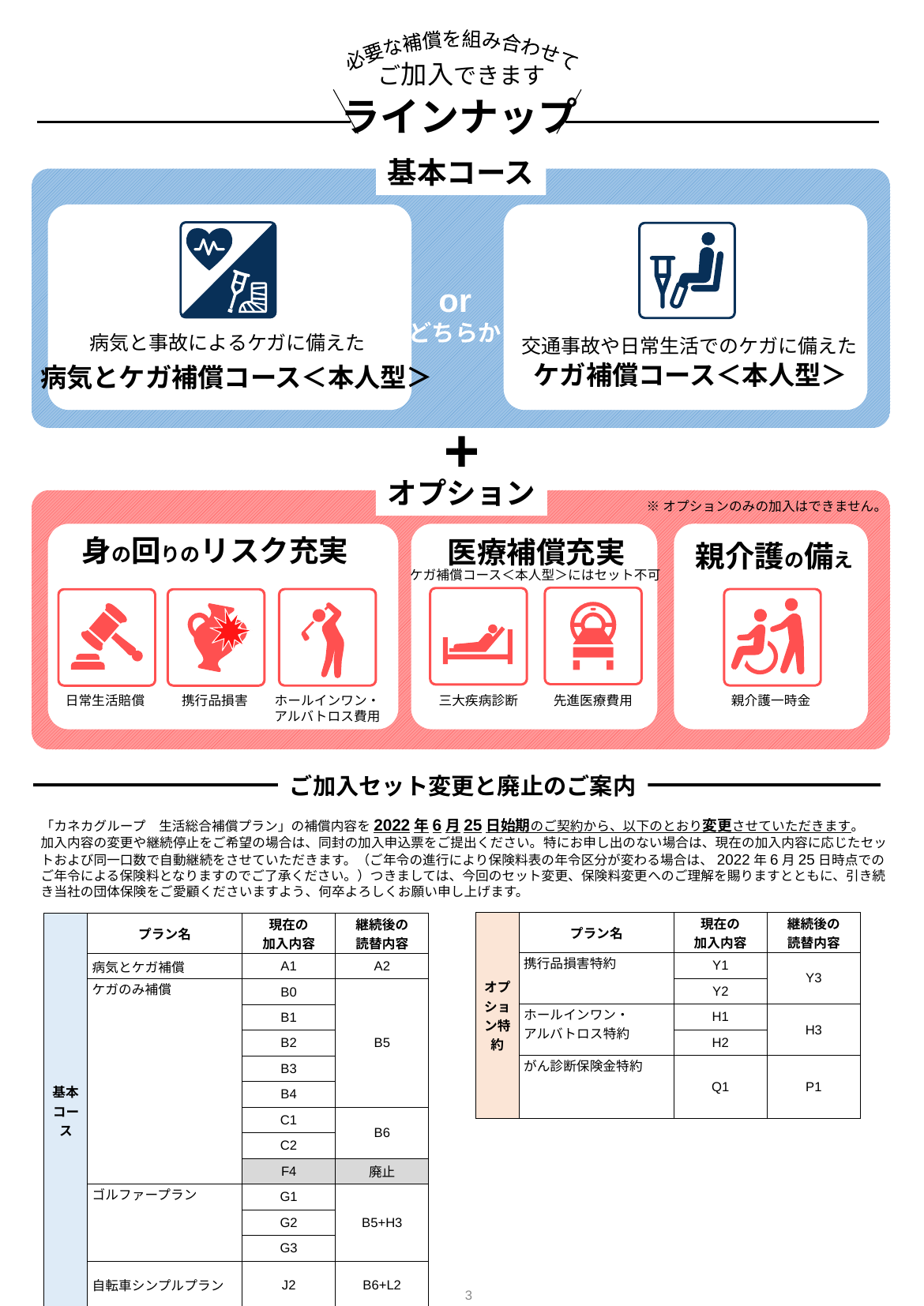

必要な補償を組み合わせて
ご加入できます
ラインナップ

基本コース

or
どちらか
病気と事故によるケガに備えた
交通事故や日常生活でのケガに備えた
ケガ補償コース＜本人型＞
病気とケガ補償コース＜本人型＞

オプション

※オプションのみの加入はできません。

身の回りのリスク充実
医療補償充実
親介護の備え
ケガ補償コース＜本人型＞にはセット不可

日常生活賠償
携行品損害
ホールインワン・
アルバトロス費用
三大疾病診断
先進医療費用
親介護一時金
ご加入セット変更と廃止のご案内
「カネカグループ　生活総合補償プラン」の補償内容を2022年6月25日始期のご契約から、以下のとおり変更させていただきます。
加入内容の変更や継続停止をご希望の場合は、同封の加入申込票をご提出ください。特にお申し出のない場合は、現在の加入内容に応じたセットおよび同一口数で自動継続をさせていただきます。（ご年令の進行により保険料表の年令区分が変わる場合は、2022年6月25日時点でのご年令による保険料となりますのでご了承ください。）つきましては、今回のセット変更、保険料変更へのご理解を賜りますとともに、引き続き当社の団体保険をご愛顧くださいますよう、何卒よろしくお願い申し上げます。
| オプション特約 | プラン名 | 現在の 加入内容 | 継続後の 読替内容 |
| --- | --- | --- | --- |
|  | 携行品損害特約 | Y1 | Y3 |
|  |  | Y2 |  |
|  | ホールインワン・ アルバトロス特約 | H1 | H3 |
|  |  | H2 |  |
|  | がん診断保険金特約 | Q1 | P1 |
| 基本コース | プラン名 | 現在の 加入内容 | 継続後の 読替内容 |
| --- | --- | --- | --- |
|  | 病気とケガ補償 | A1 | A2 |
|  | ケガのみ補償 | B0 | B5 |
|  |  | B1 |  |
|  |  | B2 |  |
|  |  | B3 |  |
|  |  | B4 |  |
|  |  | C1 | B6 |
|  |  | C2 |  |
|  |  | F4 | 廃止 |
|  | ゴルファープラン | G1 | B5+H3 |
|  |  | G2 |  |
|  |  | G3 |  |
|  | 自転車シンプルプラン | J2 | B6+L2 |
3